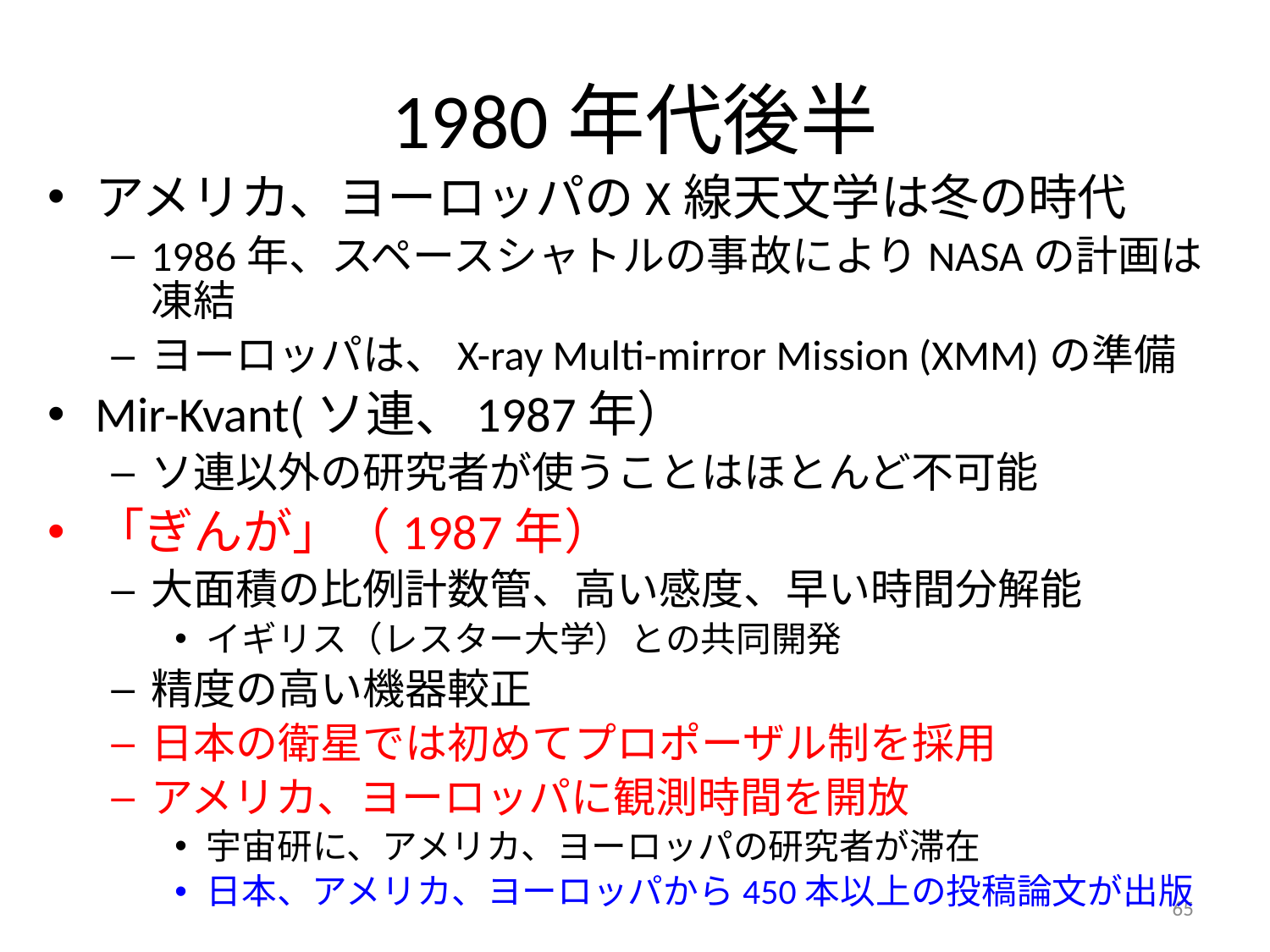

# 1980年代後半
アメリカ、ヨーロッパのX線天文学は冬の時代
1986年、スペースシャトルの事故によりNASAの計画は凍結
ヨーロッパは、X-ray Multi-mirror Mission (XMM)の準備
Mir-Kvant(ソ連、1987年）
ソ連以外の研究者が使うことはほとんど不可能
「ぎんが」（1987年）
大面積の比例計数管、高い感度、早い時間分解能
イギリス（レスター大学）との共同開発
精度の高い機器較正
日本の衛星では初めてプロポーザル制を採用
アメリカ、ヨーロッパに観測時間を開放
宇宙研に、アメリカ、ヨーロッパの研究者が滞在
日本、アメリカ、ヨーロッパから450本以上の投稿論文が出版
65